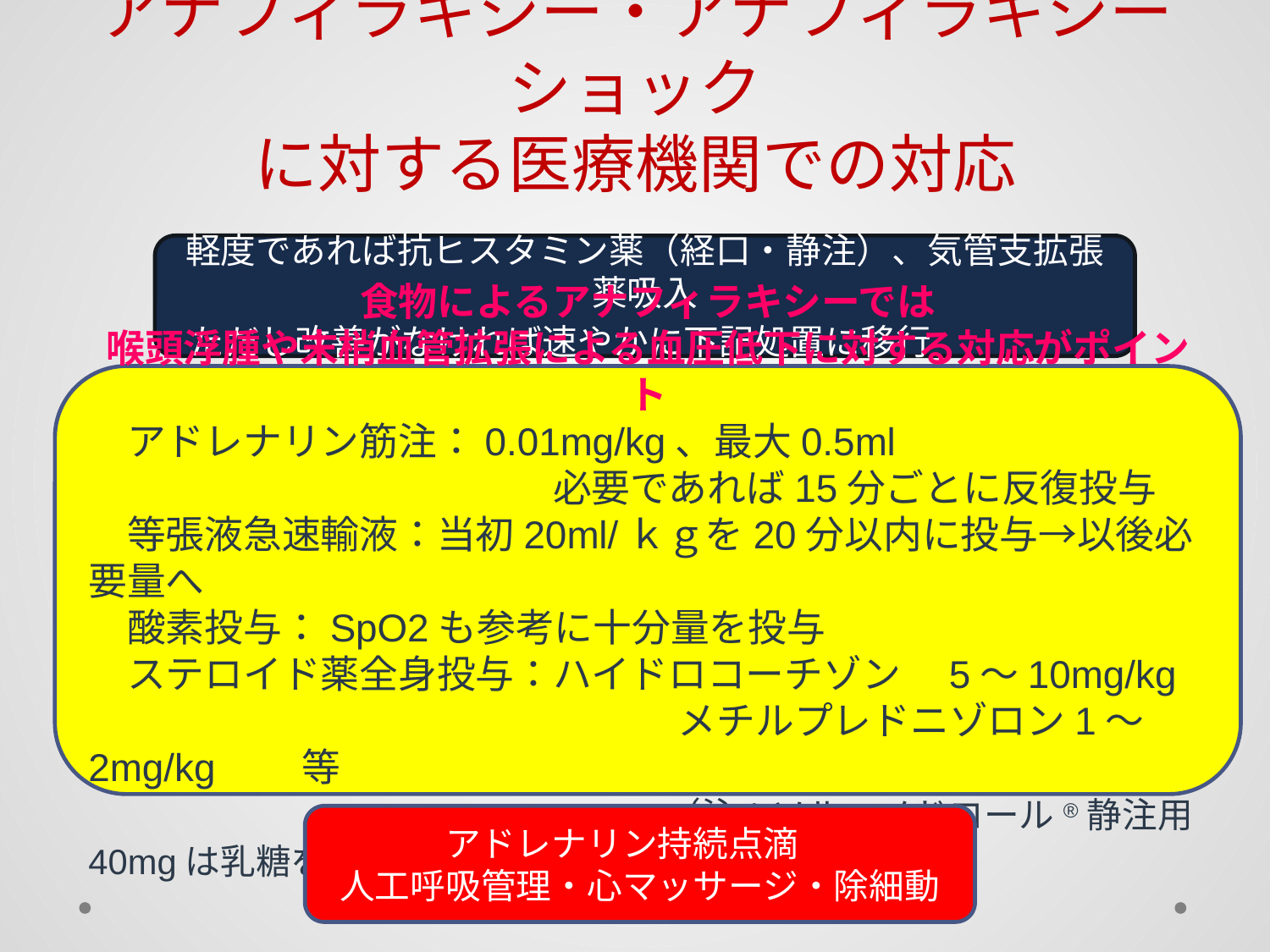

アナフィラキシー・アナフィラキシーショック
に対する医療機関での対応
軽度であれば抗ヒスタミン薬（経口・静注）、気管支拡張薬吸入
ただし改善がなければ速やかに下記処置に移行
食物によるアナフィラキシーでは
喉頭浮腫や末梢血管拡張による血圧低下に対する対応がポイント
　アドレナリン筋注：0.01mg/kg、最大0.5ml
　　　　　　　　　　　　必要であれば15分ごとに反復投与
　等張液急速輸液：当初20ml/ｋｇを20分以内に投与→以後必要量へ
　酸素投与：SpO2も参考に十分量を投与
　ステロイド薬全身投与：ハイドロコーチゾン　5～10mg/kg
　　　　　　　　　　　　　　　 メチルプレドニゾロン1～2mg/kg　　等
　　　　　　　　　　　　　　　（注：ソル・メドロール®静注用40mgは乳糖を含有）
アドレナリン持続点滴
人工呼吸管理・心マッサージ・除細動